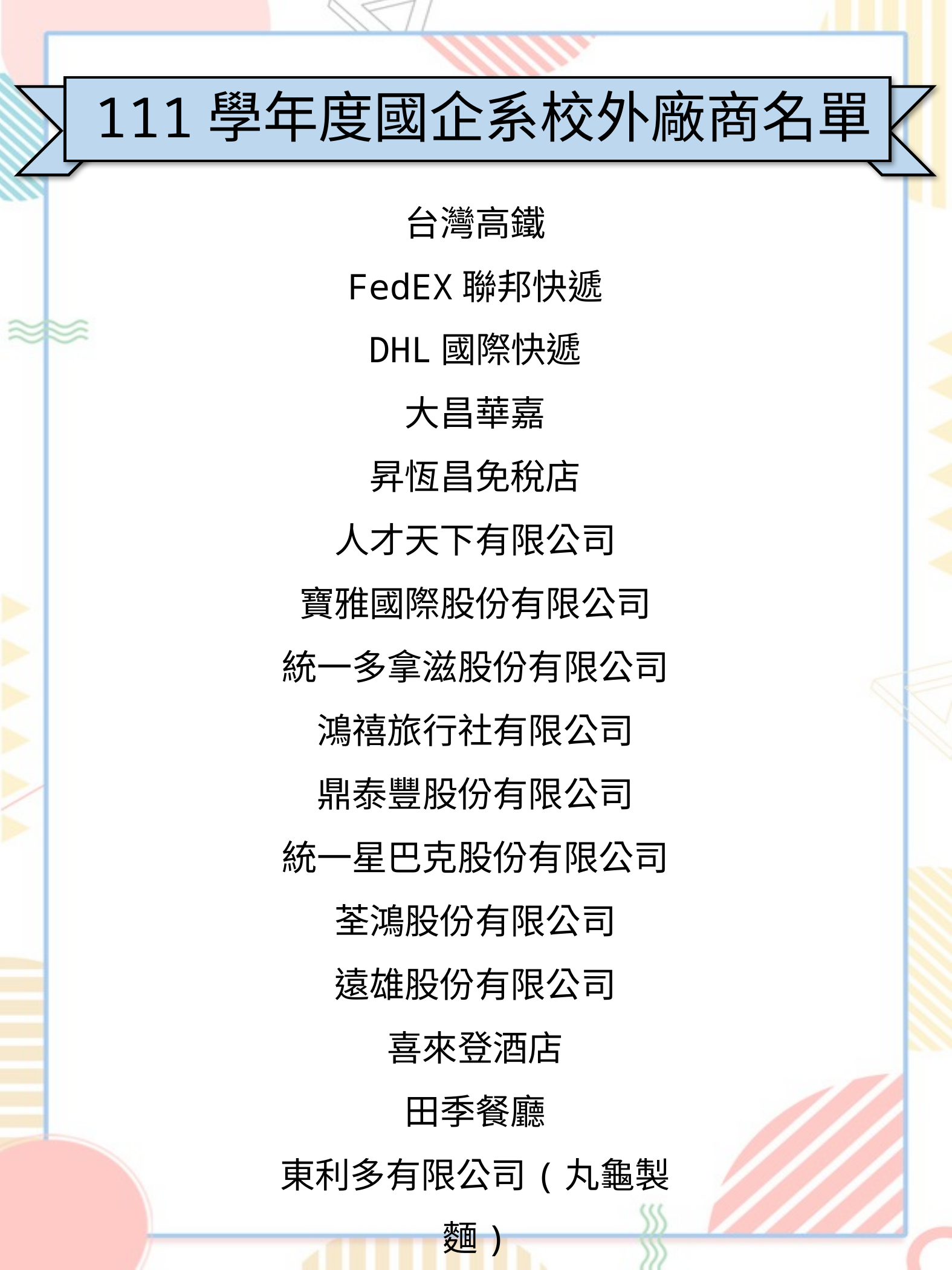

111學年度國企系校外廠商名單

台灣高鐵
FedEX聯邦快遞
DHL國際快遞
大昌華嘉
昇恆昌免稅店
人才天下有限公司
寶雅國際股份有限公司
統一多拿滋股份有限公司
鴻禧旅行社有限公司
鼎泰豐股份有限公司
統一星巴克股份有限公司
荃鴻股份有限公司
遠雄股份有限公司
喜來登酒店
田季餐廳
東利多有限公司(丸龜製麵)